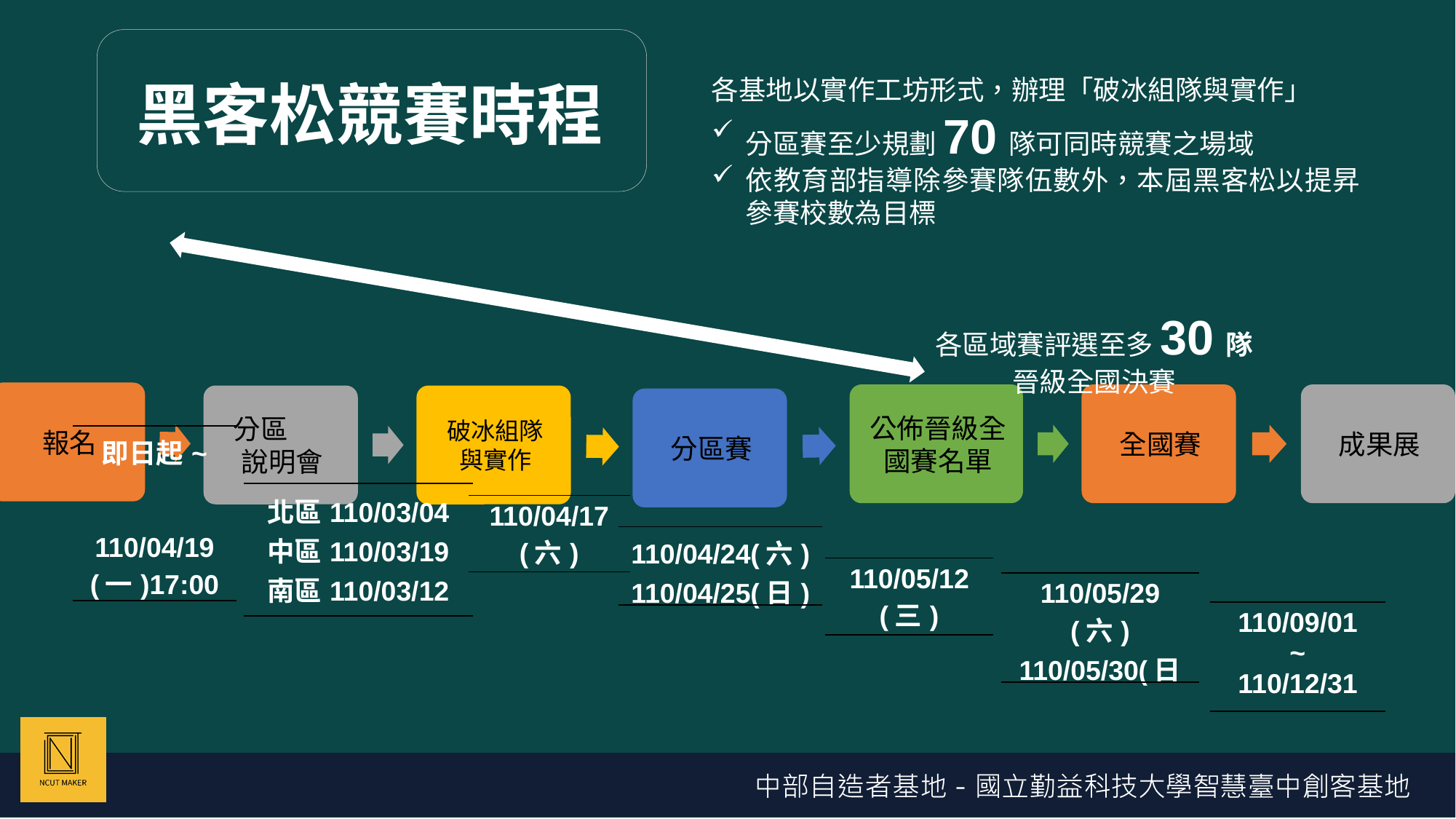

# 黑客松競賽時程
各基地以實作工坊形式，辦理「破冰組隊與實作」
分區賽至少規劃70隊可同時競賽之場域
依教育部指導除參賽隊伍數外，本屆黑客松以提昇參賽校數為目標

各區域賽評選至多30隊
晉級全國決賽
報名

分區
說明會

破冰組隊
與實作

分區賽

公佈晉級全國賽名單

全國賽

成果展
| 即日起~ 110/04/19 (一)17:00 |
| --- |
| 北區110/03/04 中區110/03/19 南區110/03/12 |
| --- |
| 110/04/17 (六) |
| --- |
| 110/04/24(六) 110/04/25(日) |
| --- |
| 110/05/12 (三) |
| --- |
| 110/05/29(六) 110/05/30(日 |
| --- |
| 110/09/01 ~ 110/12/31 |
| --- |